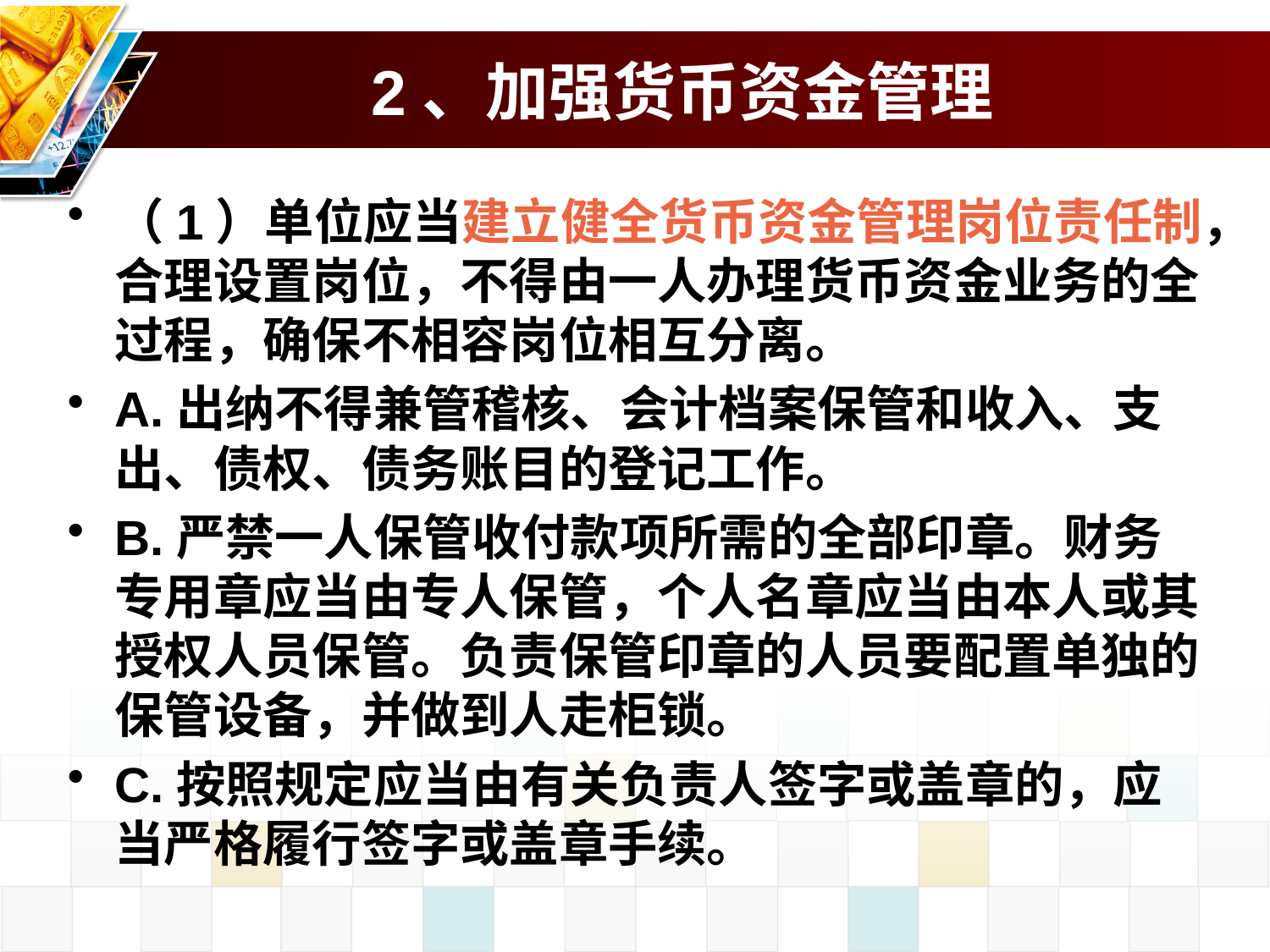

# 2、加强货币资金管理
（1）单位应当建立健全货币资金管理岗位责任制，合理设置岗位，不得由一人办理货币资金业务的全过程，确保不相容岗位相互分离。
A.出纳不得兼管稽核、会计档案保管和收入、支出、债权、债务账目的登记工作。
B.严禁一人保管收付款项所需的全部印章。财务专用章应当由专人保管，个人名章应当由本人或其授权人员保管。负责保管印章的人员要配置单独的保管设备，并做到人走柜锁。
C.按照规定应当由有关负责人签字或盖章的，应当严格履行签字或盖章手续。